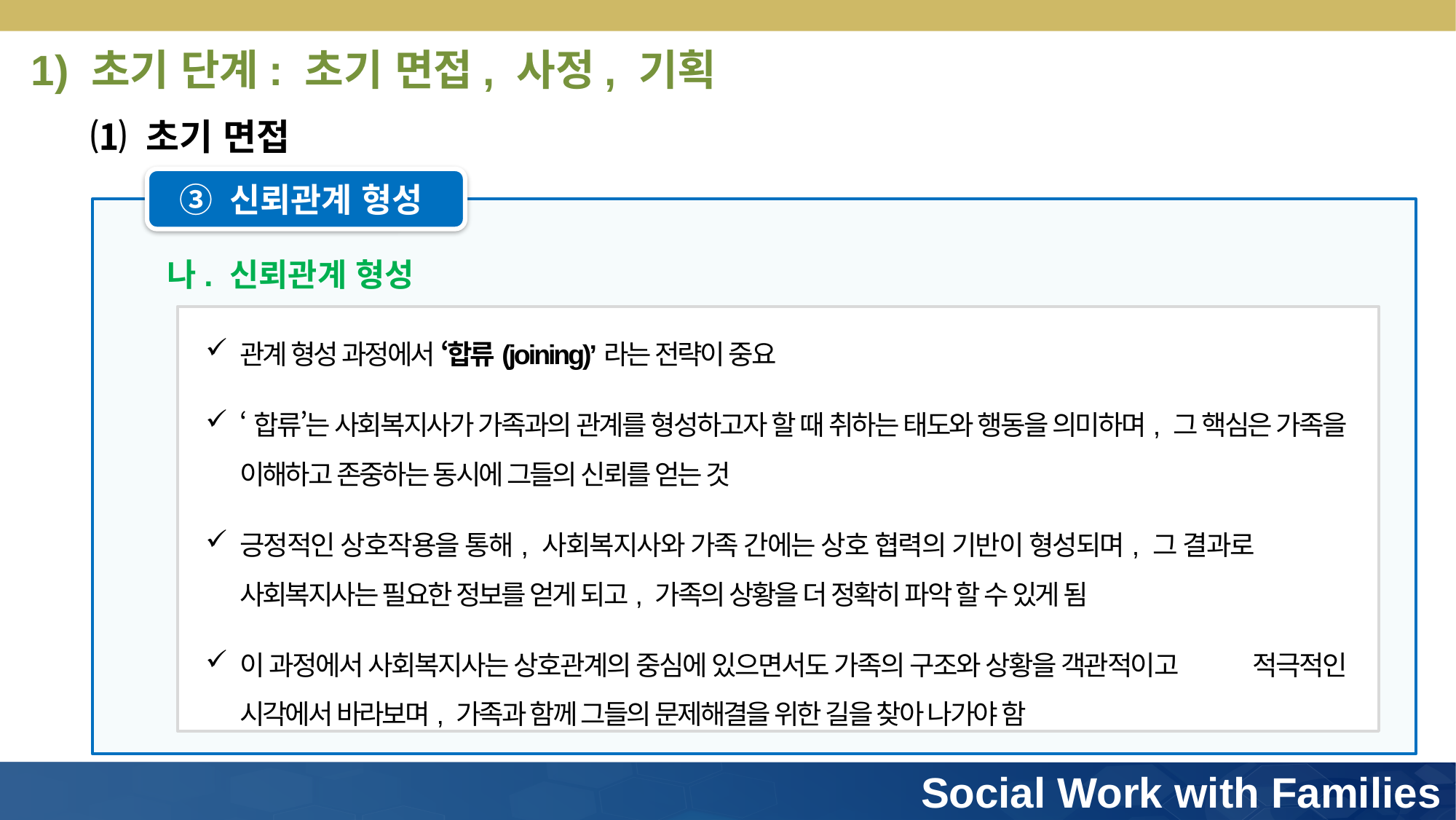

1) 초기 단계: 초기 면접, 사정, 기획
⑴ 초기 면접

③ 신뢰관계 형성

나. 신뢰관계 형성

관계 형성 과정에서 ‘합류(joining)’라는 전략이 중요

‘합류’는 사회복지사가 가족과의 관계를 형성하고자 할 때 취하는 태도와 행동을 의미하며, 그 핵심은 가족을 이해하고 존중하는 동시에 그들의 신뢰를 얻는 것

긍정적인 상호작용을 통해, 사회복지사와 가족 간에는 상호 협력의 기반이 형성되며, 그 결과로                사회복지사는 필요한 정보를 얻게 되고, 가족의 상황을 더 정확히 파악 할 수 있게 됨

이 과정에서 사회복지사는 상호관계의 중심에 있으면서도 가족의 구조와 상황을 객관적이고             적극적인 시각에서 바라보며, 가족과 함께 그들의 문제해결을 위한 길을 찾아 나가야 함